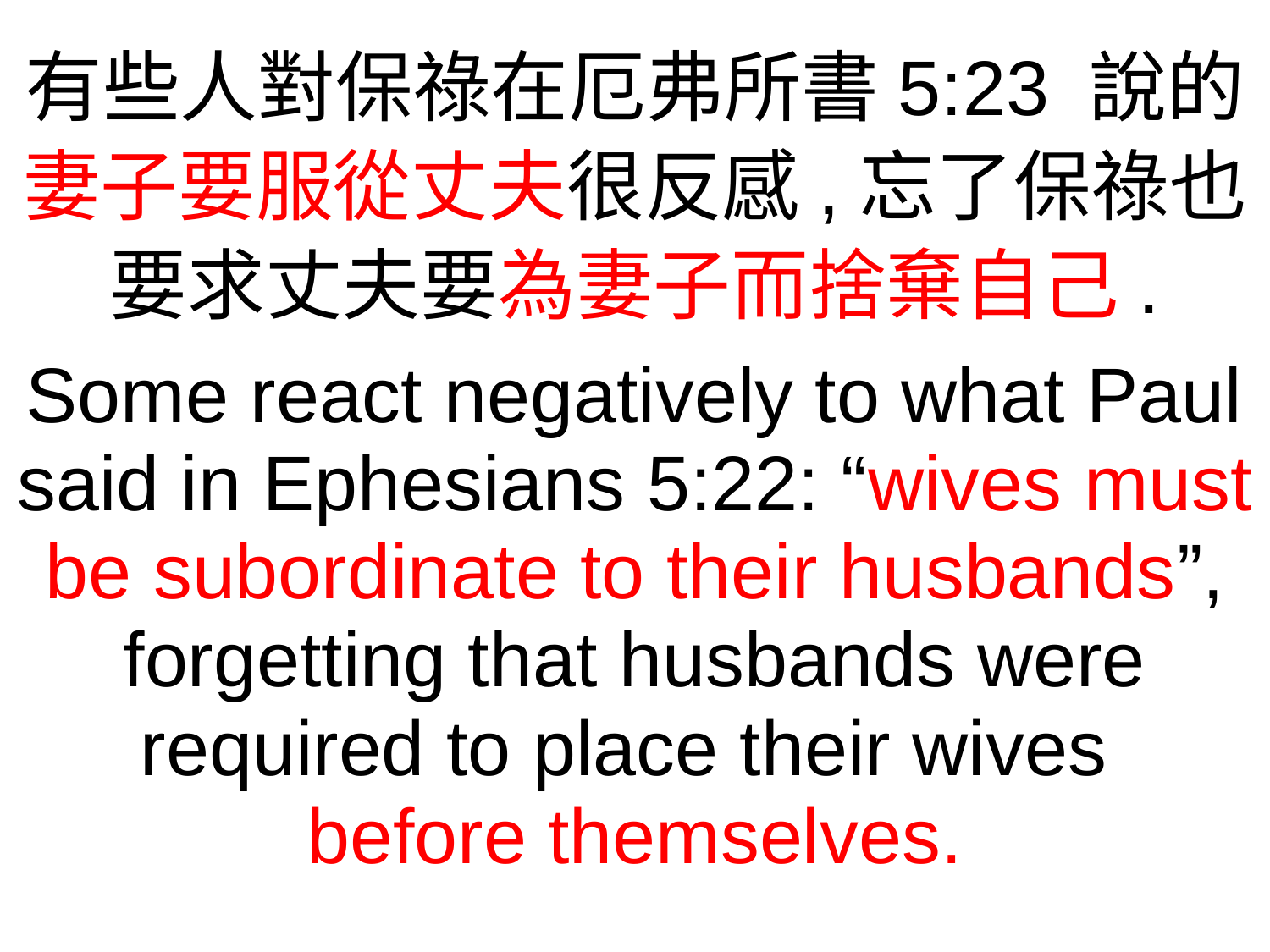

有些人對保祿在厄弗所書5:23 說的
妻子要服從丈夫很反感,忘了保祿也要求丈夫要為妻子而捨棄自己.
Some react negatively to what Paul said in Ephesians 5:22: “wives must be subordinate to their husbands”, forgetting that husbands were required to place their wives
before themselves.